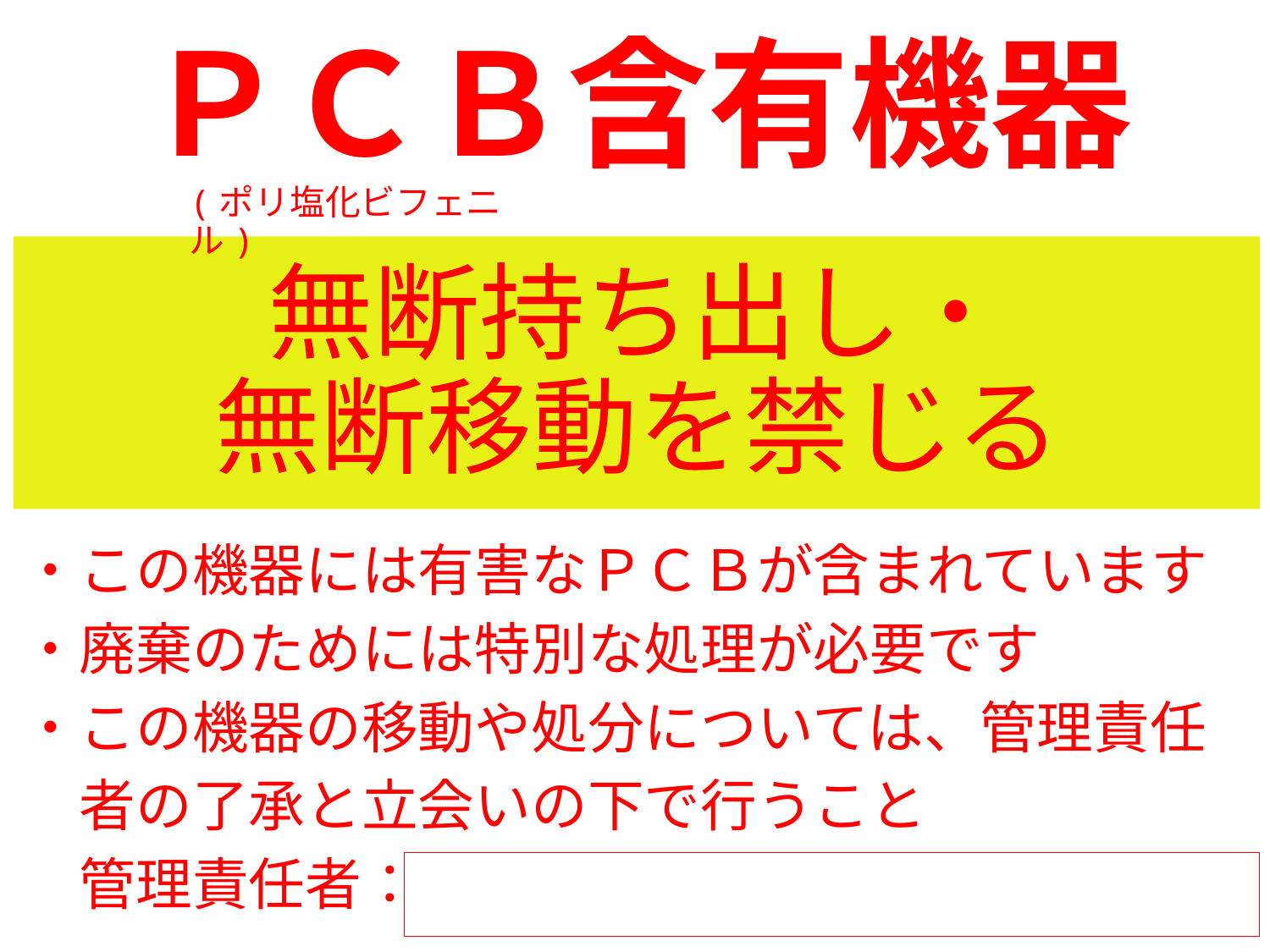

ＰＣＢ含有機器
(ポリ塩化ビフェニル)
# 無断持ち出し・ 無断移動を禁じる

・この機器には有害なＰＣＢが含まれています
・廃棄のためには特別な処理が必要です
・この機器の移動や処分については、管理責任
　者の了承と立会いの下で行うこと
　管理責任者：